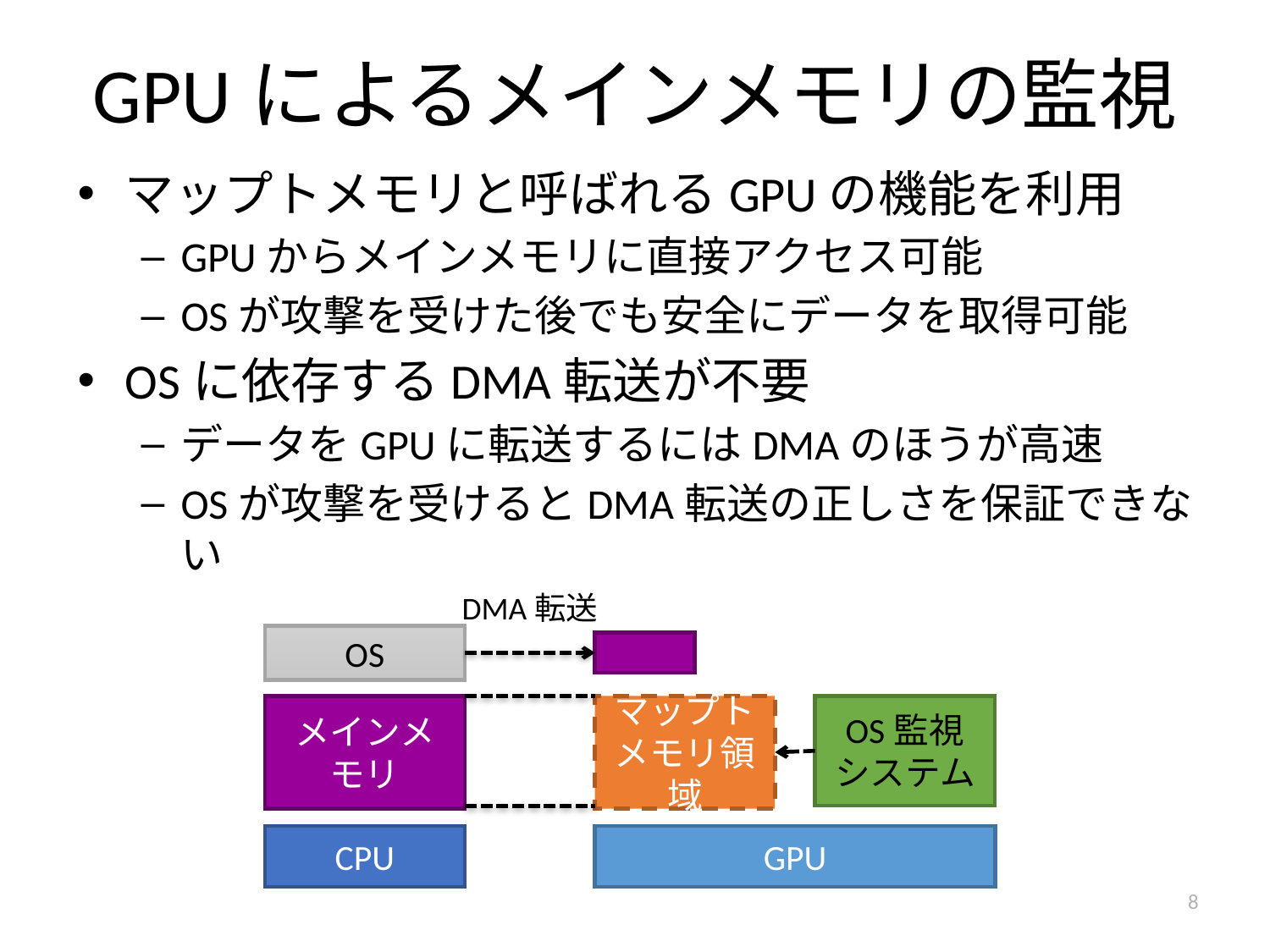

# GPUによるメインメモリの監視
マップトメモリと呼ばれるGPUの機能を利用
GPUからメインメモリに直接アクセス可能
OSが攻撃を受けた後でも安全にデータを取得可能
OSに依存するDMA転送が不要
データをGPUに転送するにはDMAのほうが高速
OSが攻撃を受けるとDMA転送の正しさを保証できない
DMA転送
OS

メインメモリ
OS監視
システム
マップト
メモリ領域
CPU
GPU
8